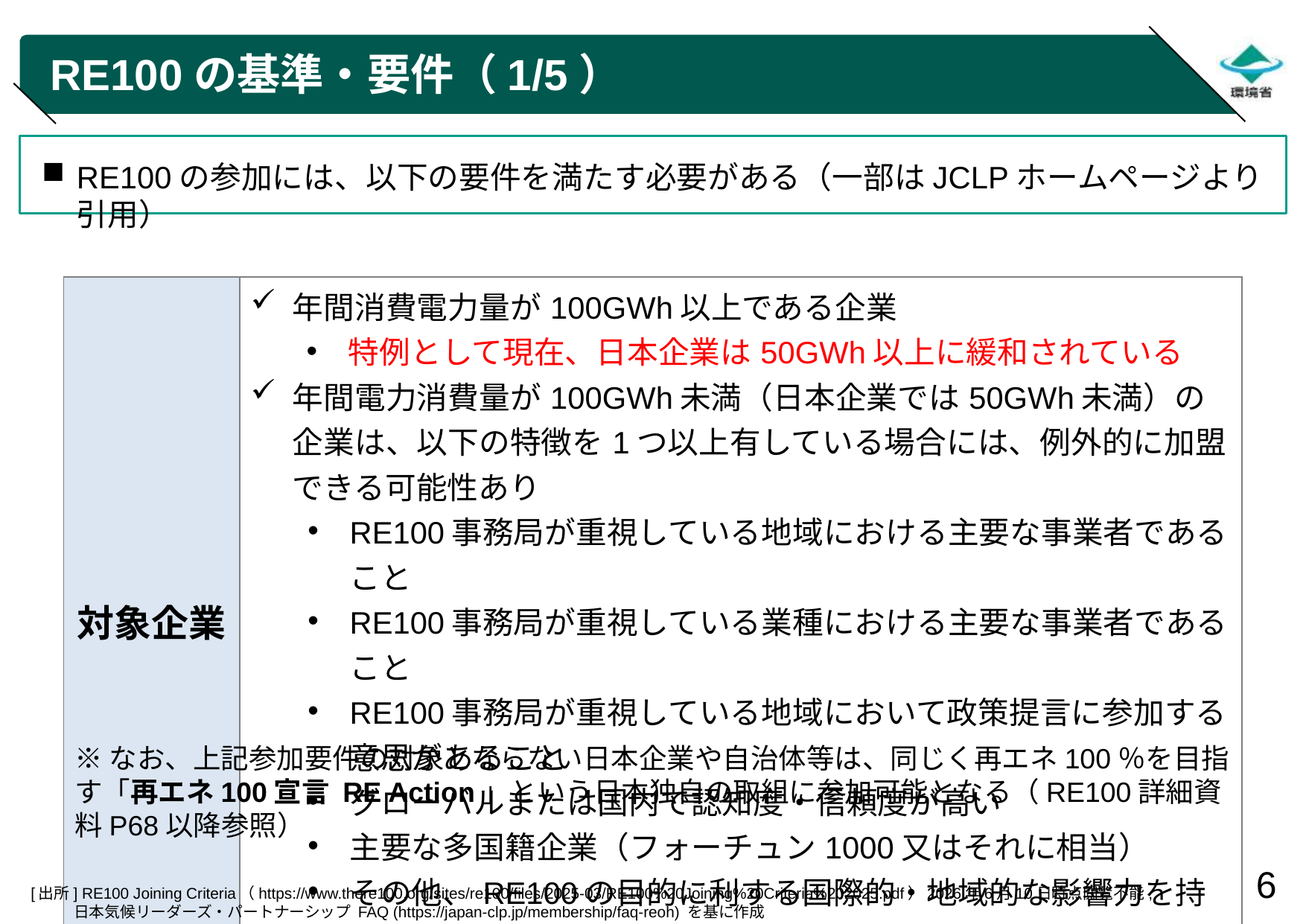

# RE100の基準・要件（1/5）
RE100の参加には、以下の要件を満たす必要がある（一部はJCLPホームページより引用）
| 対象企業 | 年間消費電力量が100GWh以上である企業 特例として現在、日本企業は50GWh以上に緩和されている 年間電力消費量が100GWh未満（日本企業では50GWh未満）の企業は、以下の特徴を1つ以上有している場合には、例外的に加盟できる可能性あり RE100事務局が重視している地域における主要な事業者であること RE100事務局が重視している業種における主要な事業者であること RE100事務局が重視している地域において政策提言に参加する意思があること グローバルまたは国内で認知度・信頼度が高い 主要な多国籍企業（フォーチュン1000又はそれに相当） その他、RE100の目的に利する国際的・地域的な影響力を持つこと |
| --- | --- |
※なお、上記参加要件の対象とならない日本企業や自治体等は、同じく再エネ100％を目指す「再エネ100宣言 RE Action」という日本独自の取組に参加可能となる（RE100詳細資料P68以降参照）
[出所] RE100 Joining Criteria（https://www.there100.org/sites/re100/files/2025-03/RE100%20Joining%20Criteria%202025.pdf）2026年6月10日時点閲覧不能,
日本気候リーダーズ・パートナーシップ FAQ (https://japan-clp.jp/membership/faq-reoh) を基に作成